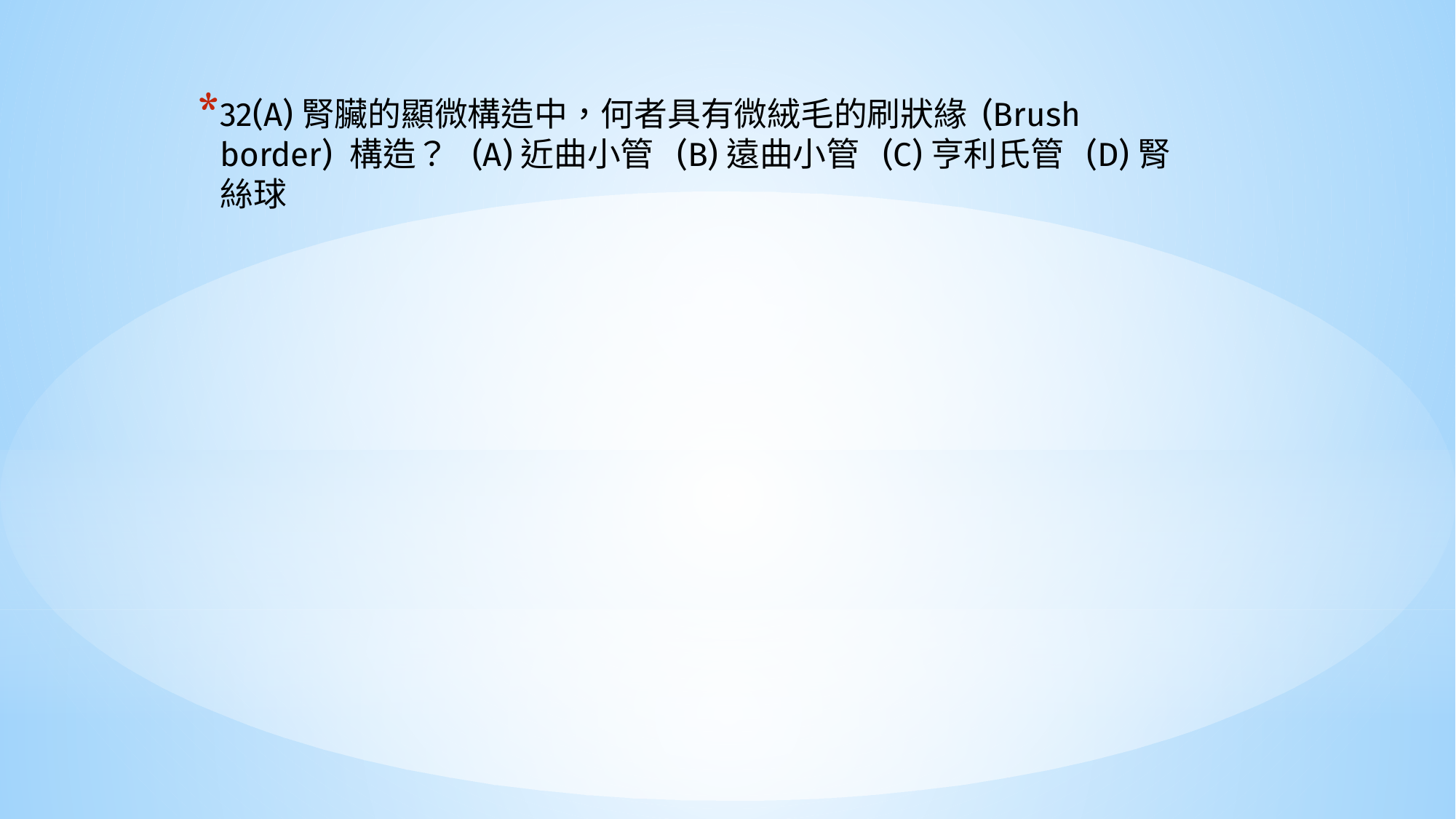

32(A)腎臟的顯微構造中，何者具有微絨毛的刷狀緣 (Brush border) 構造？  (A)近曲小管  (B)遠曲小管  (C)亨利氏管  (D)腎絲球
#